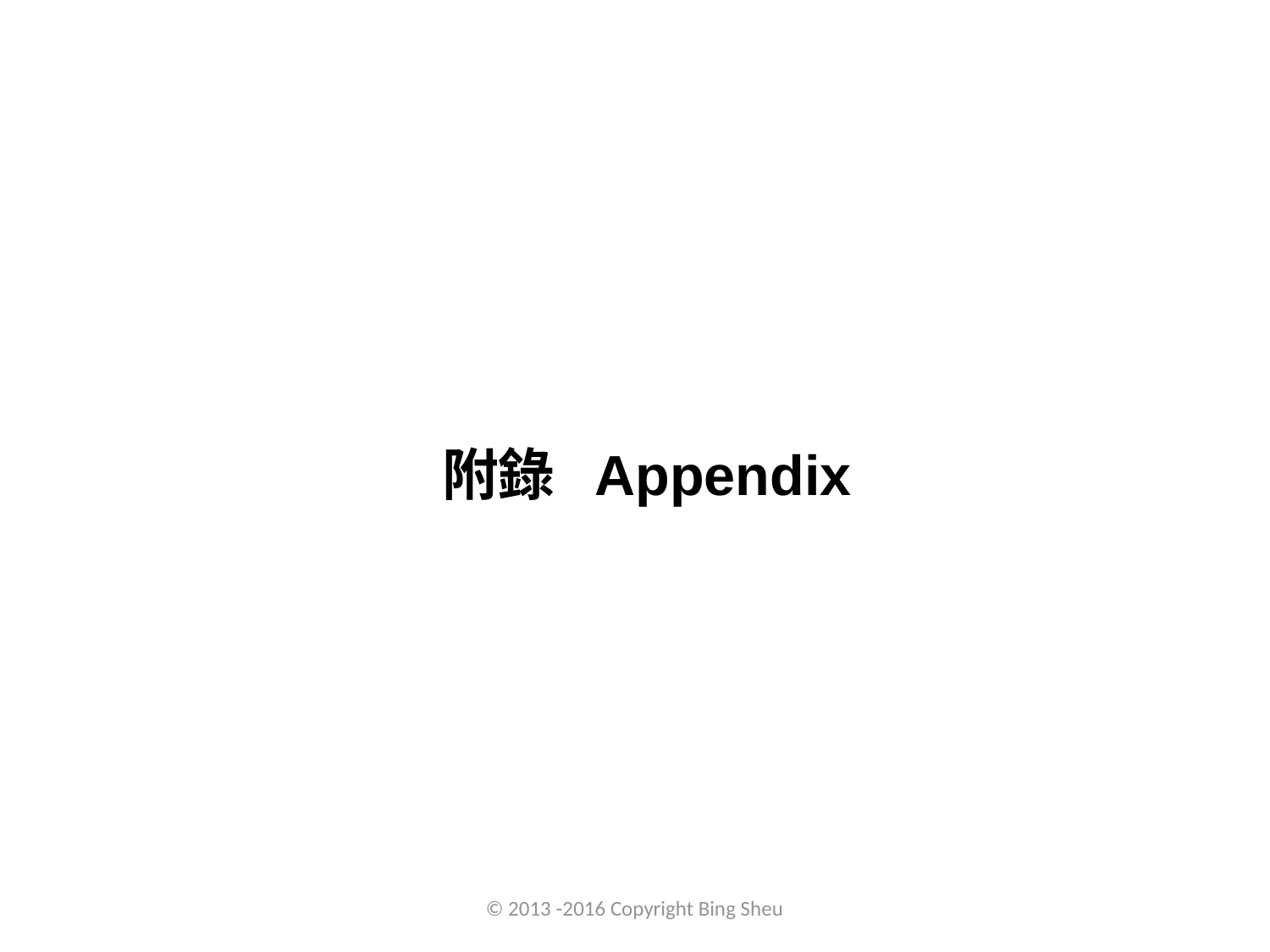

附錄  Appendix
© 2013 -2016 Copyright Bing Sheu